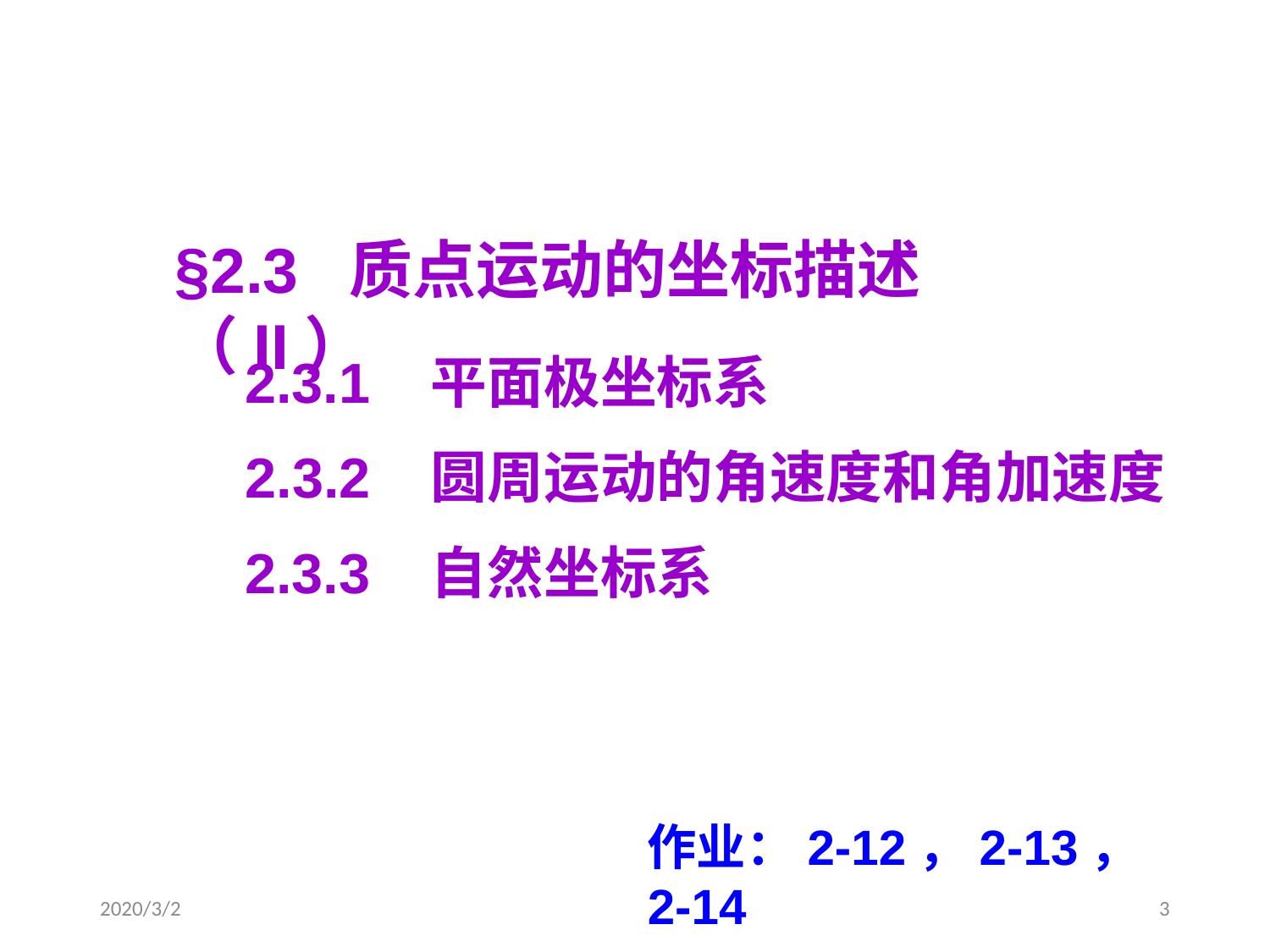

§2.3  质点运动的坐标描述（II）
2.3.1   平面极坐标系
2.3.2   圆周运动的角速度和角加速度
2.3.3   自然坐标系
作业：2-12，2-13，2-14
2020/3/2
3